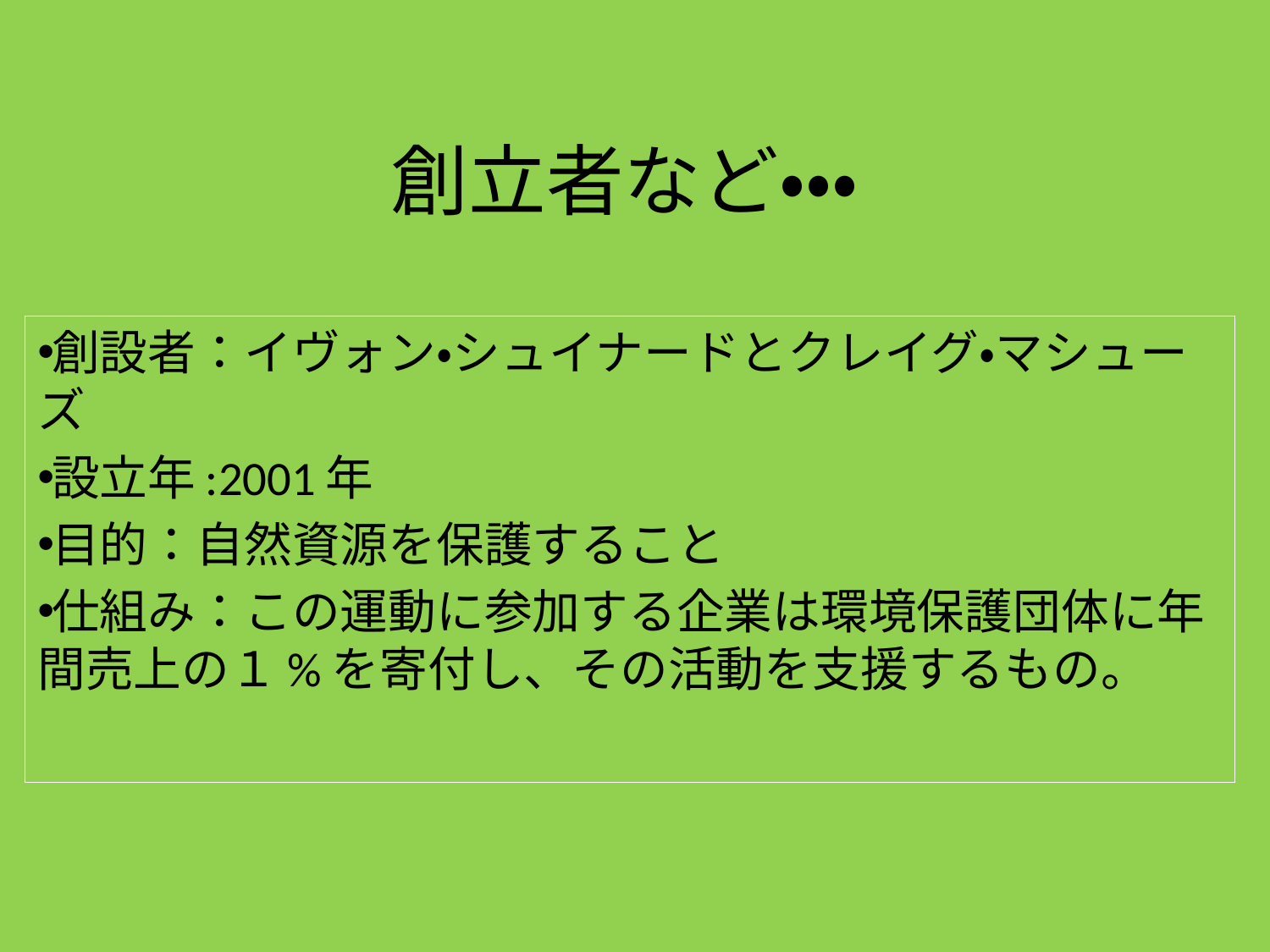

# 創立者など・・・
創設者：イヴォン・シュイナードとクレイグ・マシューズ
設立年:2001年
目的：自然資源を保護すること
仕組み：この運動に参加する企業は環境保護団体に年間売上の１%を寄付し、その活動を支援するもの。